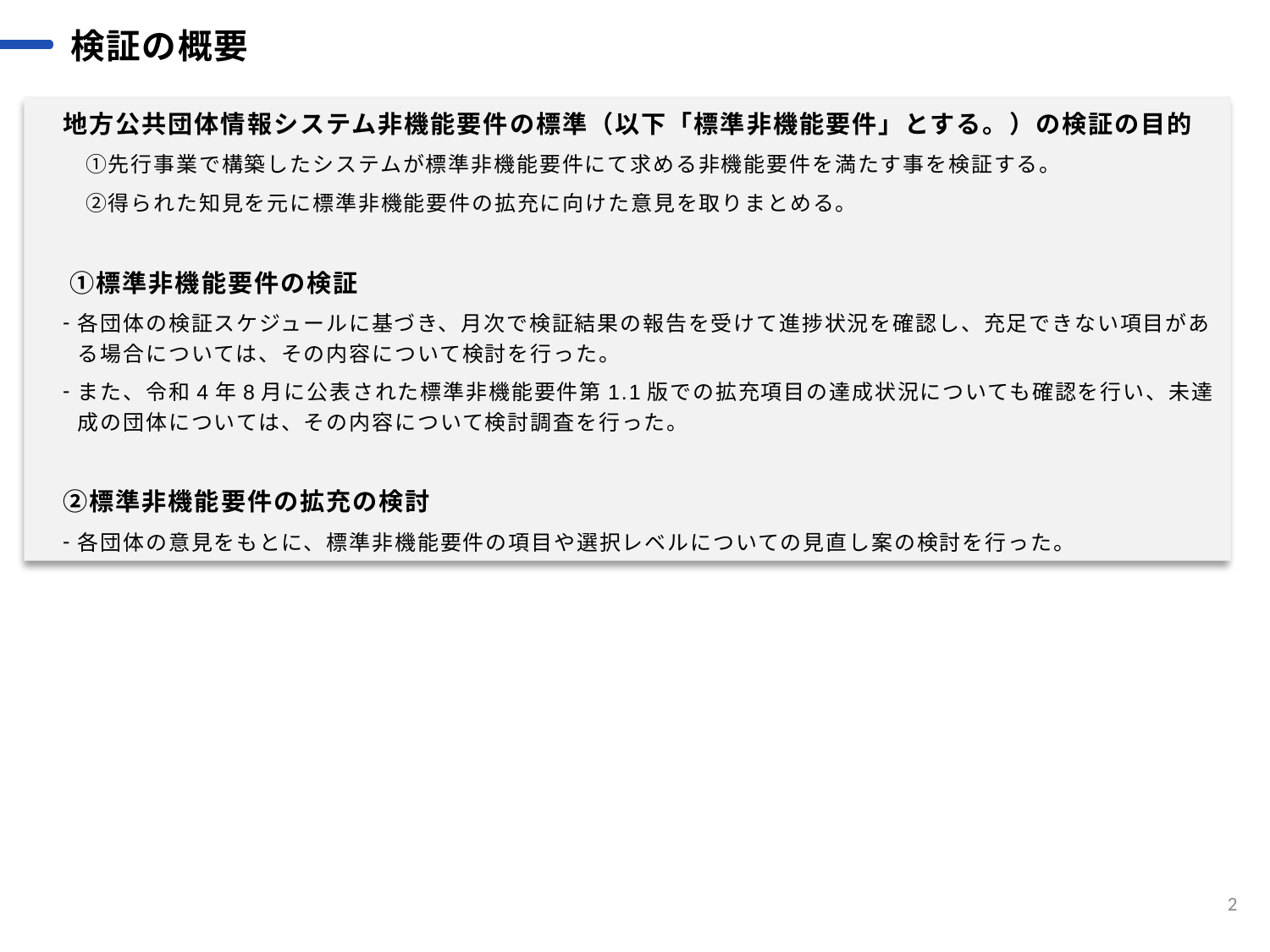

検証の概要
　地方公共団体情報システム非機能要件の標準（以下「標準非機能要件」とする。）の検証の目的
　　①先行事業で構築したシステムが標準非機能要件にて求める非機能要件を満たす事を検証する。
　　②得られた知見を元に標準非機能要件の拡充に向けた意見を取りまとめる。

　 ①標準非機能要件の検証
各団体の検証スケジュールに基づき、月次で検証結果の報告を受けて進捗状況を確認し、充足できない項目がある場合については、その内容について検討を行った。
また、令和4年8月に公表された標準非機能要件第1.1版での拡充項目の達成状況についても確認を行い、未達成の団体については、その内容について検討調査を行った。

　②標準非機能要件の拡充の検討
各団体の意見をもとに、標準非機能要件の項目や選択レベルについての見直し案の検討を行った。
2